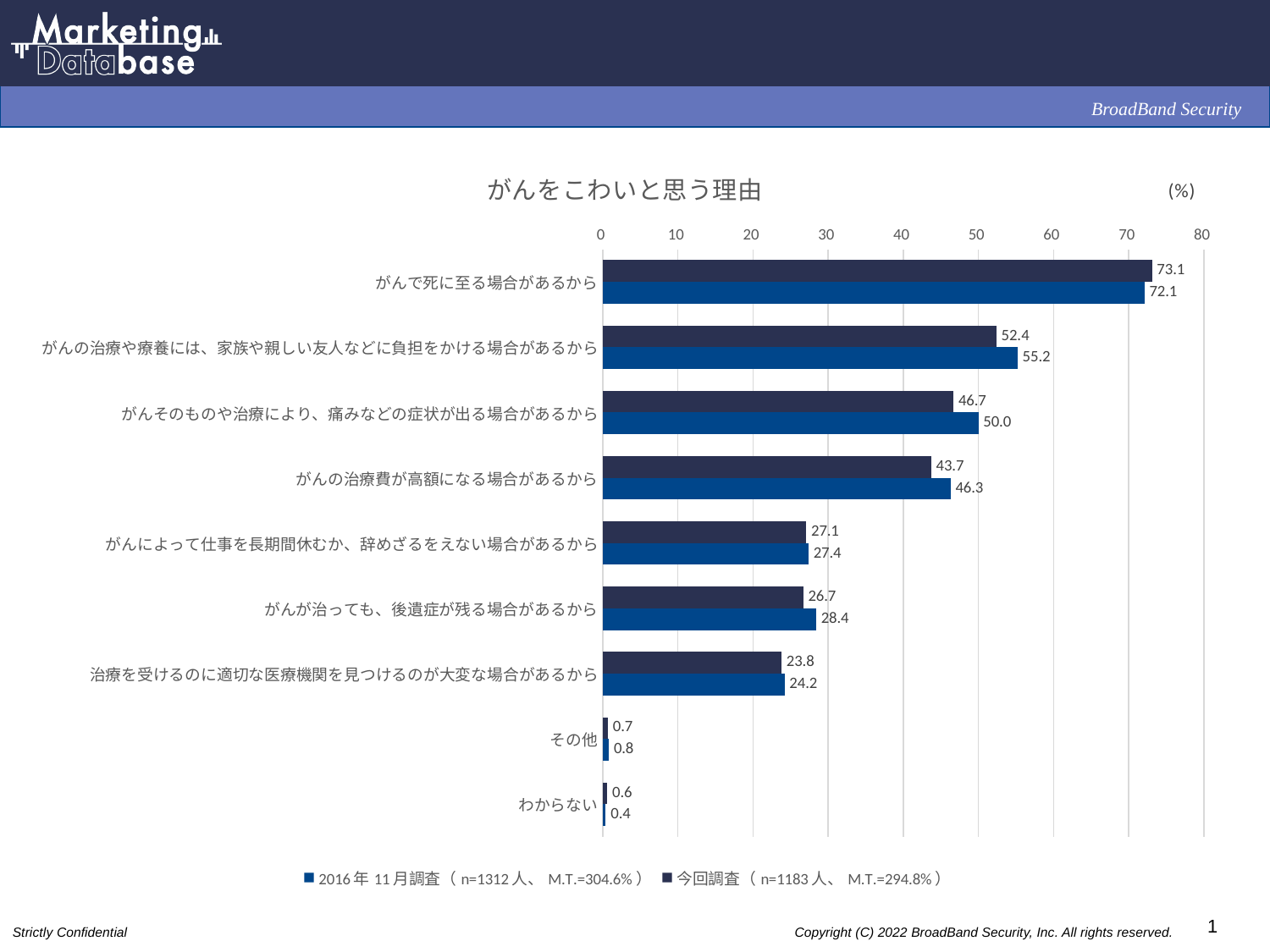

### Chart: がんをこわいと思う理由

| Category | 今回調査（n=1183人、M.T.=294.8%） | 2016年11月調査（n=1312人、M.T.=304.6%） |
|---|---|---|
| がんで死に至る場合があるから | 73.1 | 72.1 |
| がんの治療や療養には、家族や親しい友人などに負担をかける場合があるから | 52.4 | 55.2 |
| がんそのものや治療により、痛みなどの症状が出る場合があるから | 46.7 | 50.0 |
| がんの治療費が高額になる場合があるから | 43.7 | 46.3 |
| がんによって仕事を長期間休むか、辞めざるをえない場合があるから | 27.1 | 27.4 |
| がんが治っても、後遺症が残る場合があるから | 26.7 | 28.4 |
| 治療を受けるのに適切な医療機関を見つけるのが大変な場合があるから | 23.8 | 24.2 |
| その他 | 0.7 | 0.8 |
| わからない | 0.6 | 0.4 |